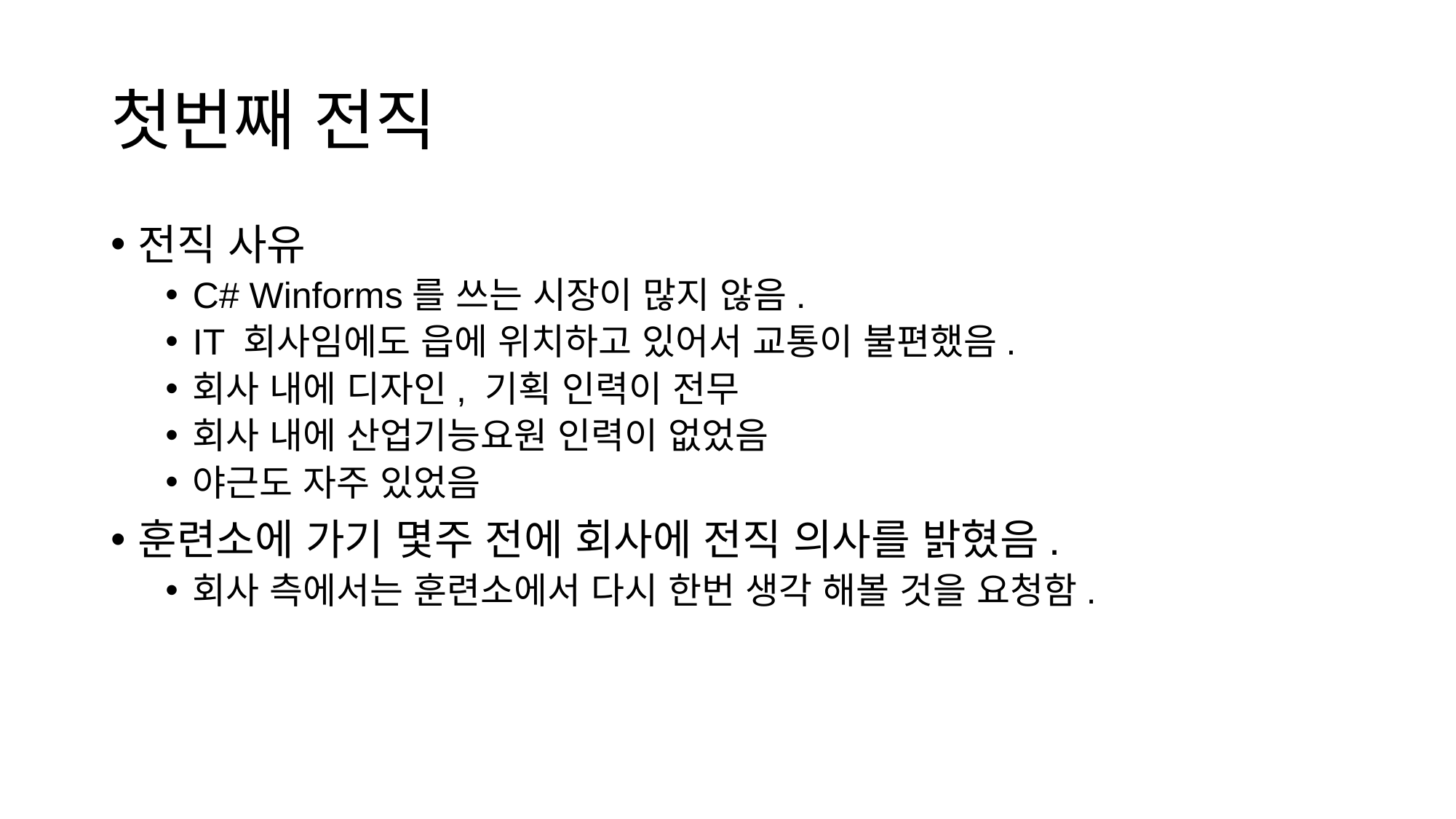

# 첫번째 전직
전직 사유
C# Winforms를 쓰는 시장이 많지 않음.
IT 회사임에도 읍에 위치하고 있어서 교통이 불편했음.
회사 내에 디자인, 기획 인력이 전무
회사 내에 산업기능요원 인력이 없었음
야근도 자주 있었음
훈련소에 가기 몇주 전에 회사에 전직 의사를 밝혔음.
회사 측에서는 훈련소에서 다시 한번 생각 해볼 것을 요청함.